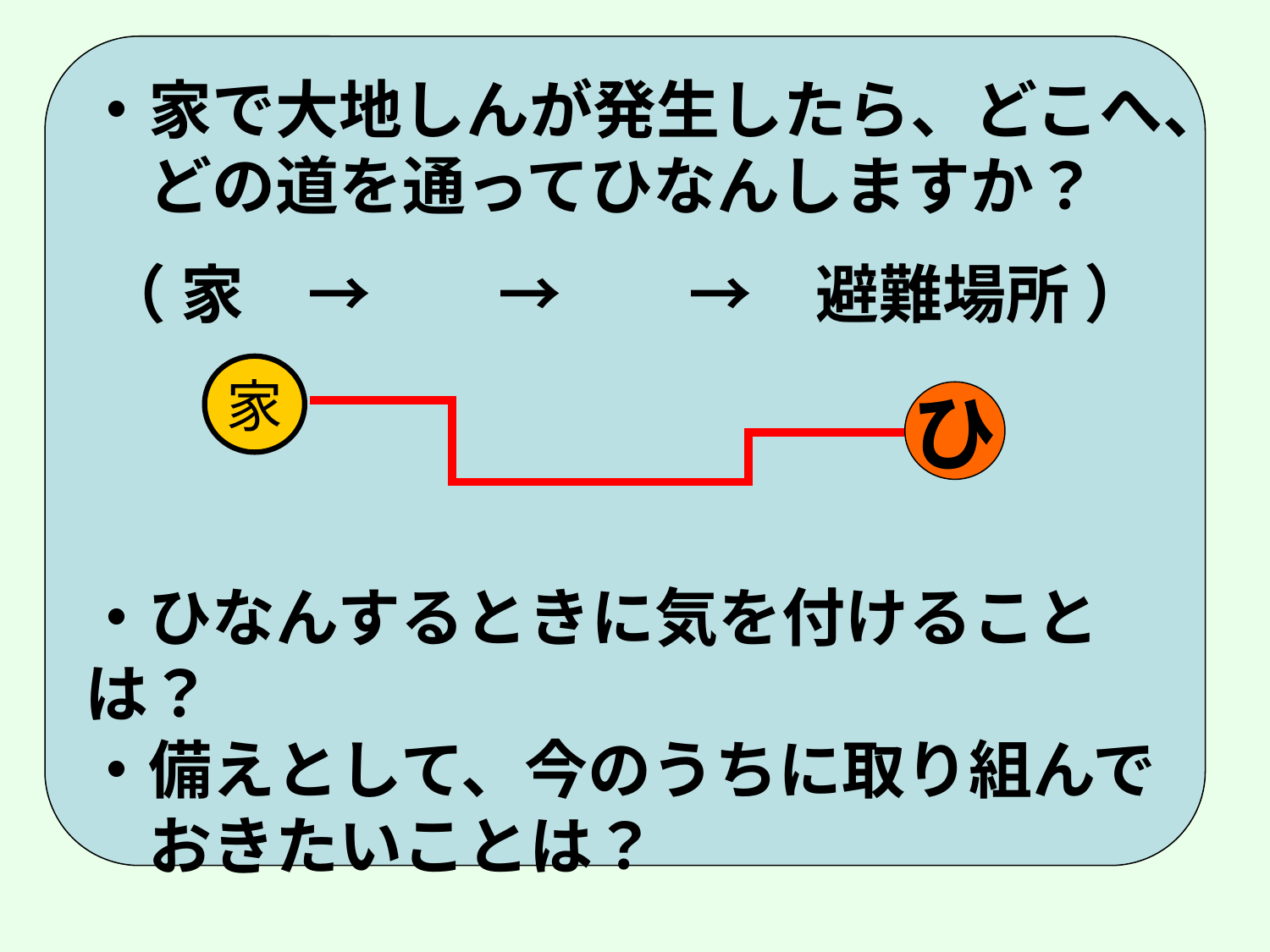

・家で大地しんが発生したら、どこへ、
　どの道を通ってひなんしますか？
（ 家　→　　→　　→　避難場所 ）

・ひなんするときに気を付けることは？
・備えとして、今のうちに取り組んで
　おきたいことは？

家
ひ